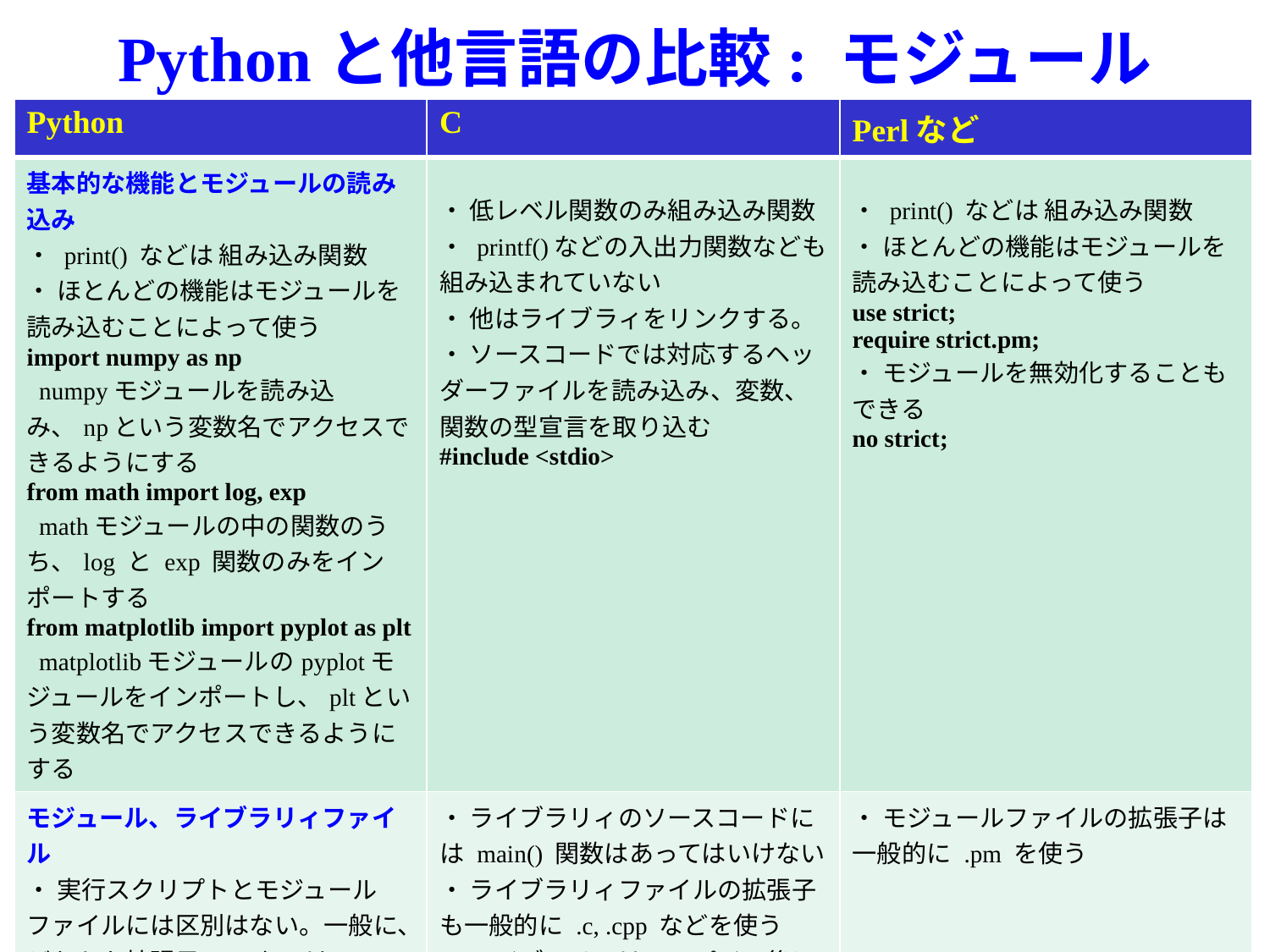

# Pythonと他言語の比較: モジュール
| Python | C | Perlなど |
| --- | --- | --- |
| 基本的な機能とモジュールの読み込み ・ print() などは 組み込み関数 ・ ほとんどの機能はモジュールを読み込むことによって使う import numpy as np numpyモジュールを読み込み、npという変数名でアクセスできるようにする from math import log, exp mathモジュールの中の関数のうち、log と exp 関数のみをインポートする from matplotlib import pyplot as plt matplotlibモジュールのpyplotモジュールをインポートし、pltという変数名でアクセスできるようにする | ・ 低レベル関数のみ組み込み関数 ・ printf()などの入出力関数なども組み込まれていない ・ 他はライブラィをリンクする。 ・ ソースコードでは対応するヘッダーファイルを読み込み、変数、関数の型宣言を取り込む #include <stdio> | ・ print() などは 組み込み関数 ・ ほとんどの機能はモジュールを読み込むことによって使う use strict; require strict.pm; ・ モジュールを無効化することもできる no strict; |
| モジュール、ライブラリィファイル ・ 実行スクリプトとモジュールファイルには区別はない。一般に、どちらも拡張子 .py をつける ・ モジュールに main() 関数がある場合、 if \_\_name\_\_ == '\_\_main\_\_': main() テクニックを使い、直接実行時のみmain() を実行するようにする | ・ ライブラリィのソースコードには main() 関数はあってはいけない ・ ライブラリィファイルの拡張子も一般的に .c, .cpp などを使う ・ ライブラリィはコンパイル後にリンクして実行可能ファイルを作製 | ・ モジュールファイルの拡張子は一般的に .pm を使う |